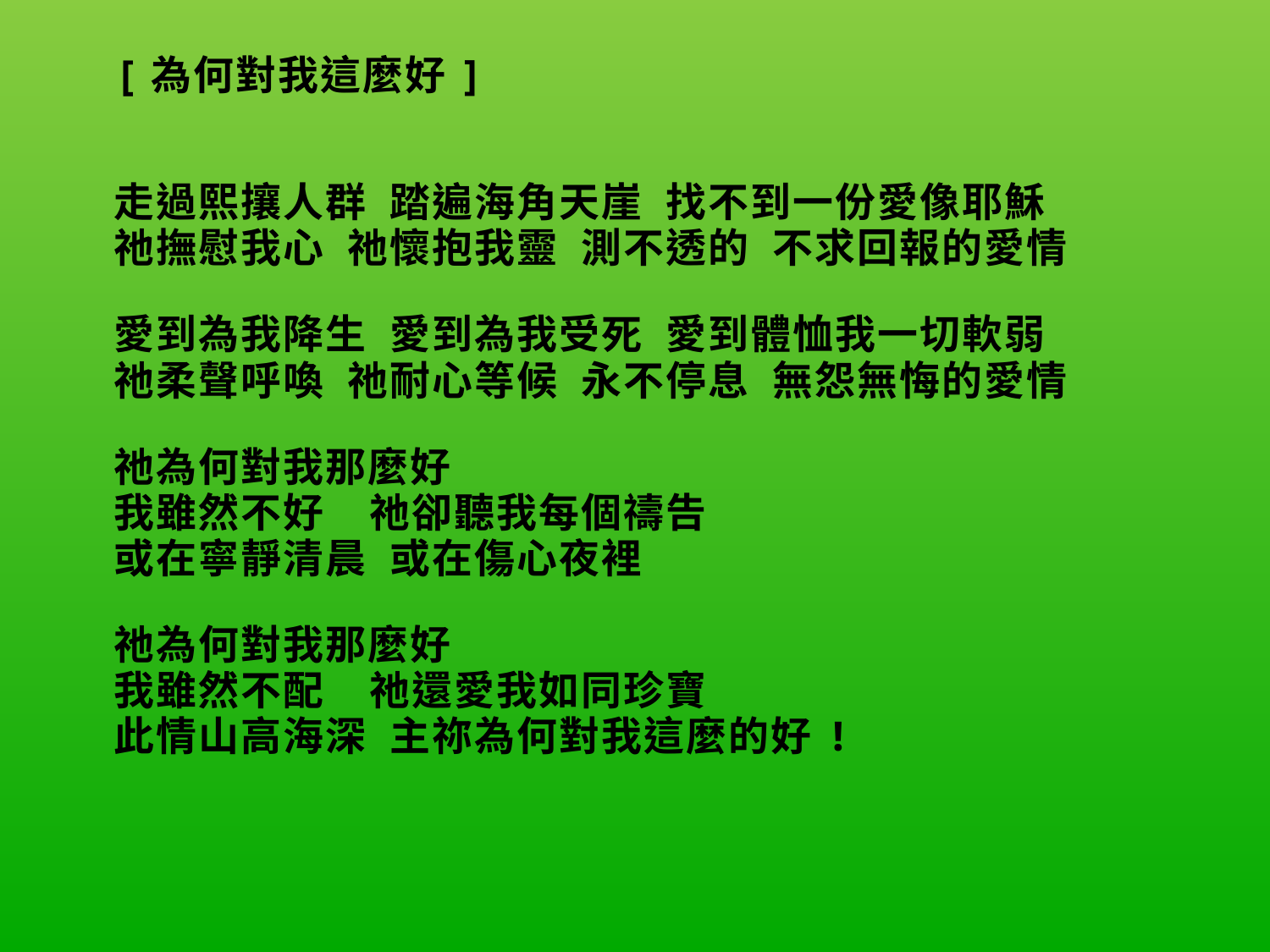

| [為何對我這麼好]     走過熙攘人群 踏遍海角天崖 找不到一份愛像耶穌 祂撫慰我心 祂懷抱我靈 測不透的 不求回報的愛情   愛到為我降生 愛到為我受死 愛到體恤我一切軟弱 祂柔聲呼喚 祂耐心等候 永不停息 無怨無悔的愛情   祂為何對我那麼好 我雖然不好 祂卻聽我每個禱告 或在寧靜清晨 或在傷心夜裡   祂為何對我那麼好 我雖然不配 祂還愛我如同珍寶 此情山高海深 主祢為何對我這麼的好! |
| --- |